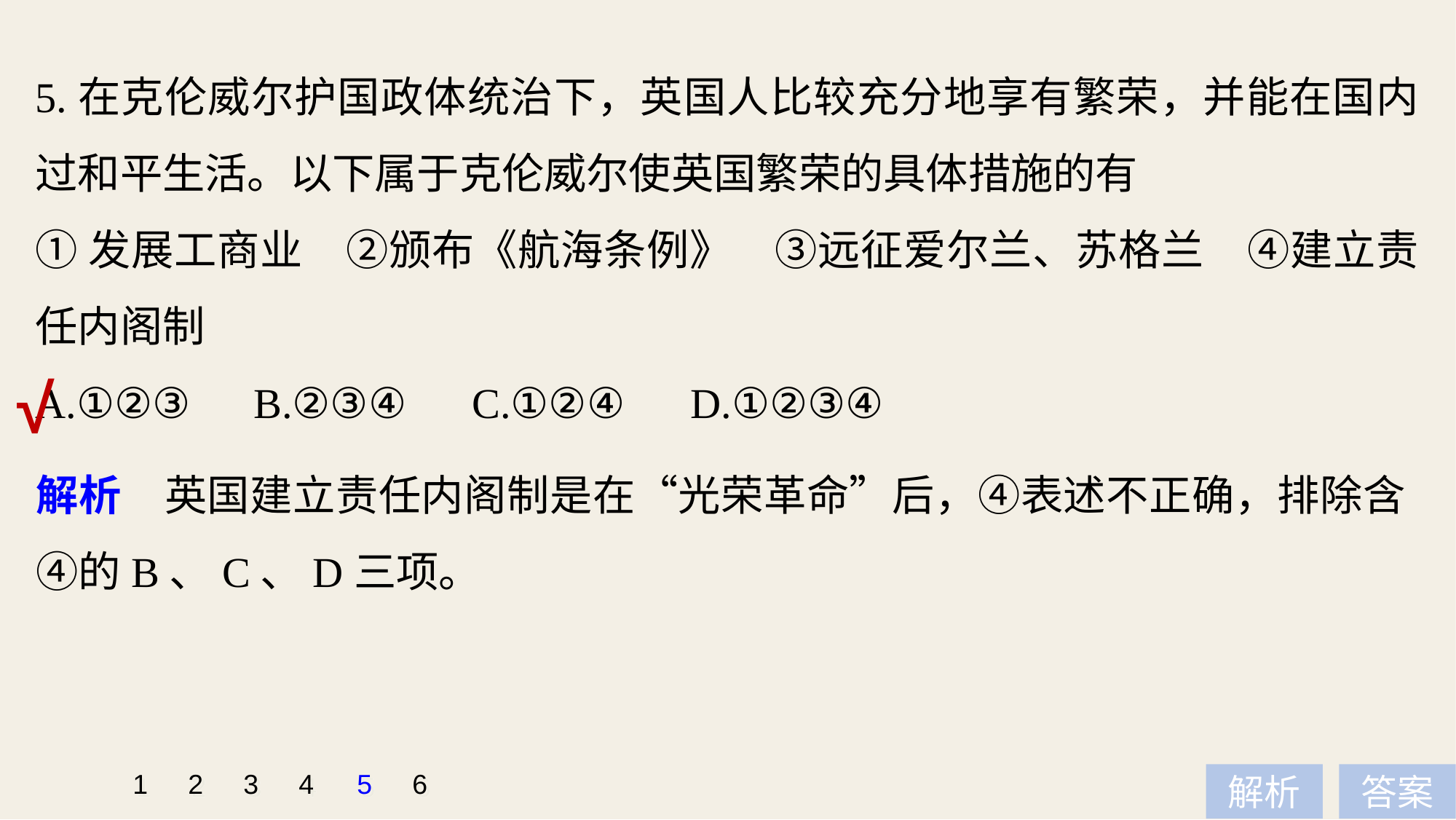

5.在克伦威尔护国政体统治下，英国人比较充分地享有繁荣，并能在国内过和平生活。以下属于克伦威尔使英国繁荣的具体措施的有
①发展工商业　②颁布《航海条例》　③远征爱尔兰、苏格兰　④建立责任内阁制
A.①②③  	B.②③④  	C.①②④  	D.①②③④
√
解析　英国建立责任内阁制是在“光荣革命”后，④表述不正确，排除含④的B、C、D三项。
1
2
3
4
5
6
解析
答案